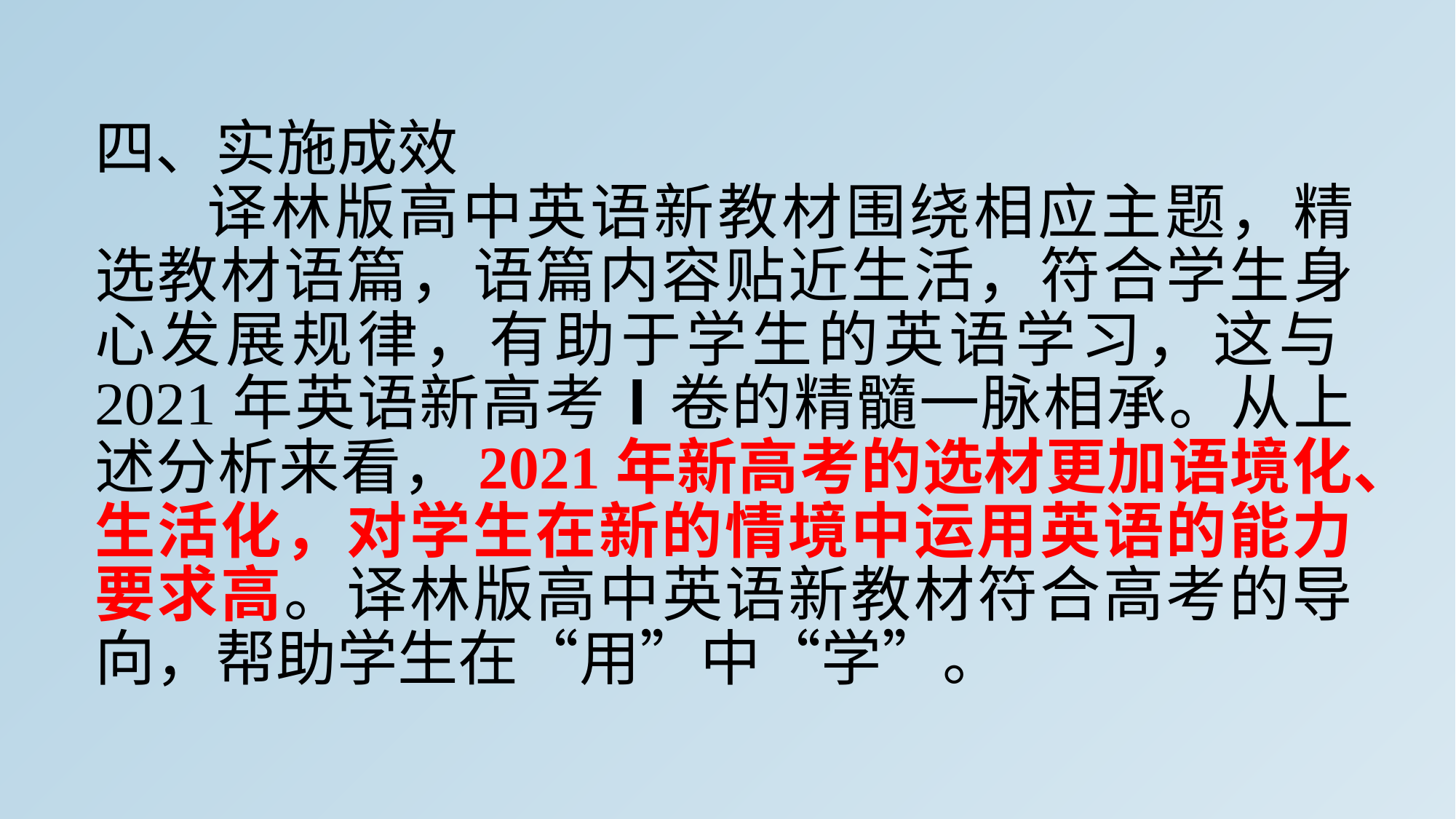

四、实施成效
	译林版高中英语新教材围绕相应主题，精选教材语篇，语篇内容贴近生活，符合学生身心发展规律，有助于学生的英语学习，这与2021年英语新高考Ⅰ卷的精髓一脉相承。从上述分析来看，2021年新高考的选材更加语境化、生活化，对学生在新的情境中运用英语的能力要求高。译林版高中英语新教材符合高考的导向，帮助学生在“用”中“学”。